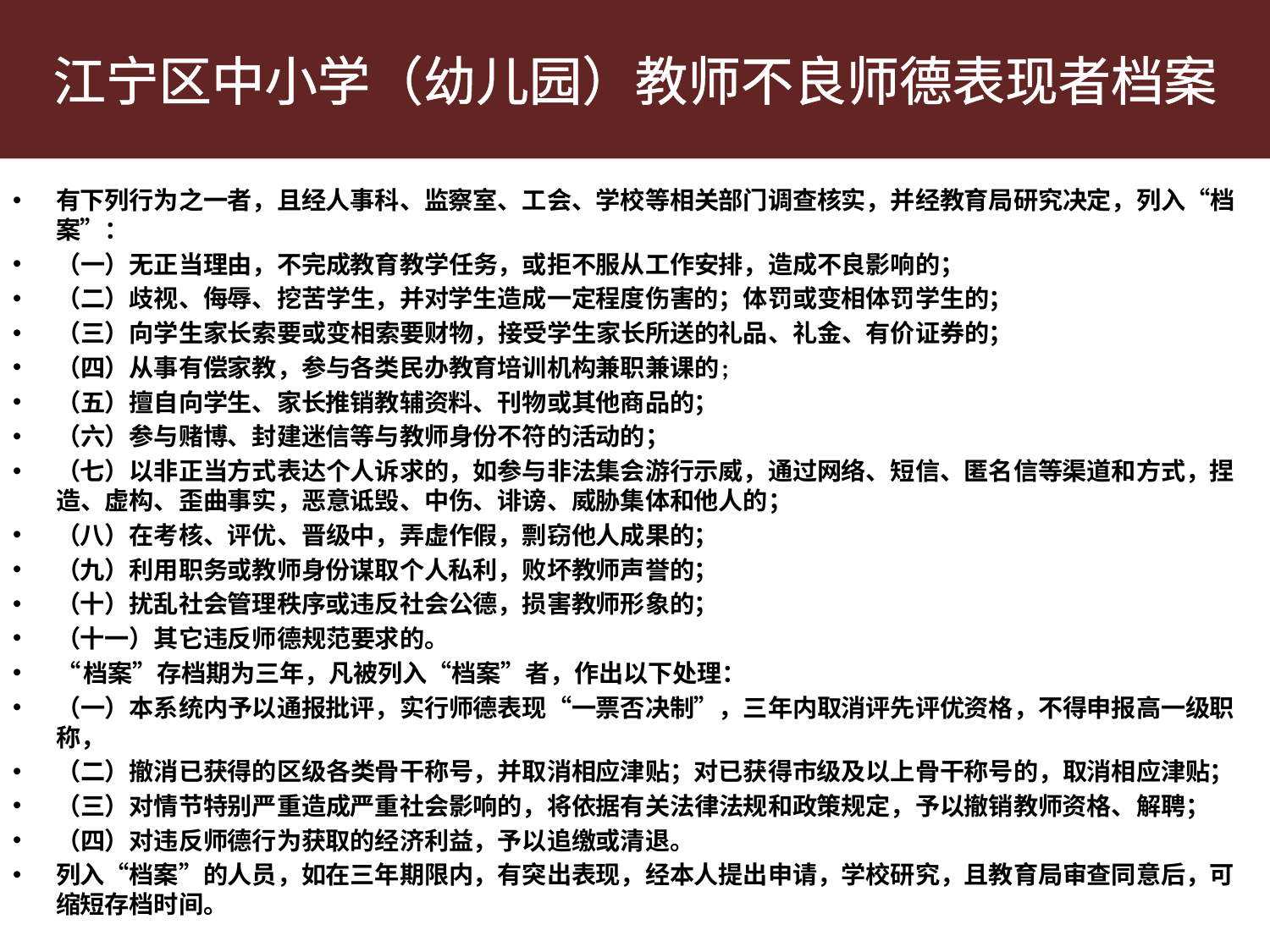

# 江宁区中小学（幼儿园）教师不良师德表现者档案
有下列行为之一者，且经人事科、监察室、工会、学校等相关部门调查核实，并经教育局研究决定，列入“档案”：
（一）无正当理由，不完成教育教学任务，或拒不服从工作安排，造成不良影响的；
（二）歧视、侮辱、挖苦学生，并对学生造成一定程度伤害的；体罚或变相体罚学生的；
（三）向学生家长索要或变相索要财物，接受学生家长所送的礼品、礼金、有价证券的；
（四）从事有偿家教，参与各类民办教育培训机构兼职兼课的;
（五）擅自向学生、家长推销教辅资料、刊物或其他商品的；
（六）参与赌博、封建迷信等与教师身份不符的活动的；
（七）以非正当方式表达个人诉求的，如参与非法集会游行示威，通过网络、短信、匿名信等渠道和方式，捏造、虚构、歪曲事实，恶意诋毁、中伤、诽谤、威胁集体和他人的；
（八）在考核、评优、晋级中，弄虚作假，剽窃他人成果的；
（九）利用职务或教师身份谋取个人私利，败坏教师声誉的；
（十）扰乱社会管理秩序或违反社会公德，损害教师形象的；
（十一）其它违反师德规范要求的。
“档案”存档期为三年，凡被列入“档案”者，作出以下处理：
（一）本系统内予以通报批评，实行师德表现“一票否决制”，三年内取消评先评优资格，不得申报高一级职称，
（二）撤消已获得的区级各类骨干称号，并取消相应津贴；对已获得市级及以上骨干称号的，取消相应津贴；
（三）对情节特别严重造成严重社会影响的，将依据有关法律法规和政策规定，予以撤销教师资格、解聘；
（四）对违反师德行为获取的经济利益，予以追缴或清退。
列入“档案”的人员，如在三年期限内，有突出表现，经本人提出申请，学校研究，且教育局审查同意后，可缩短存档时间。